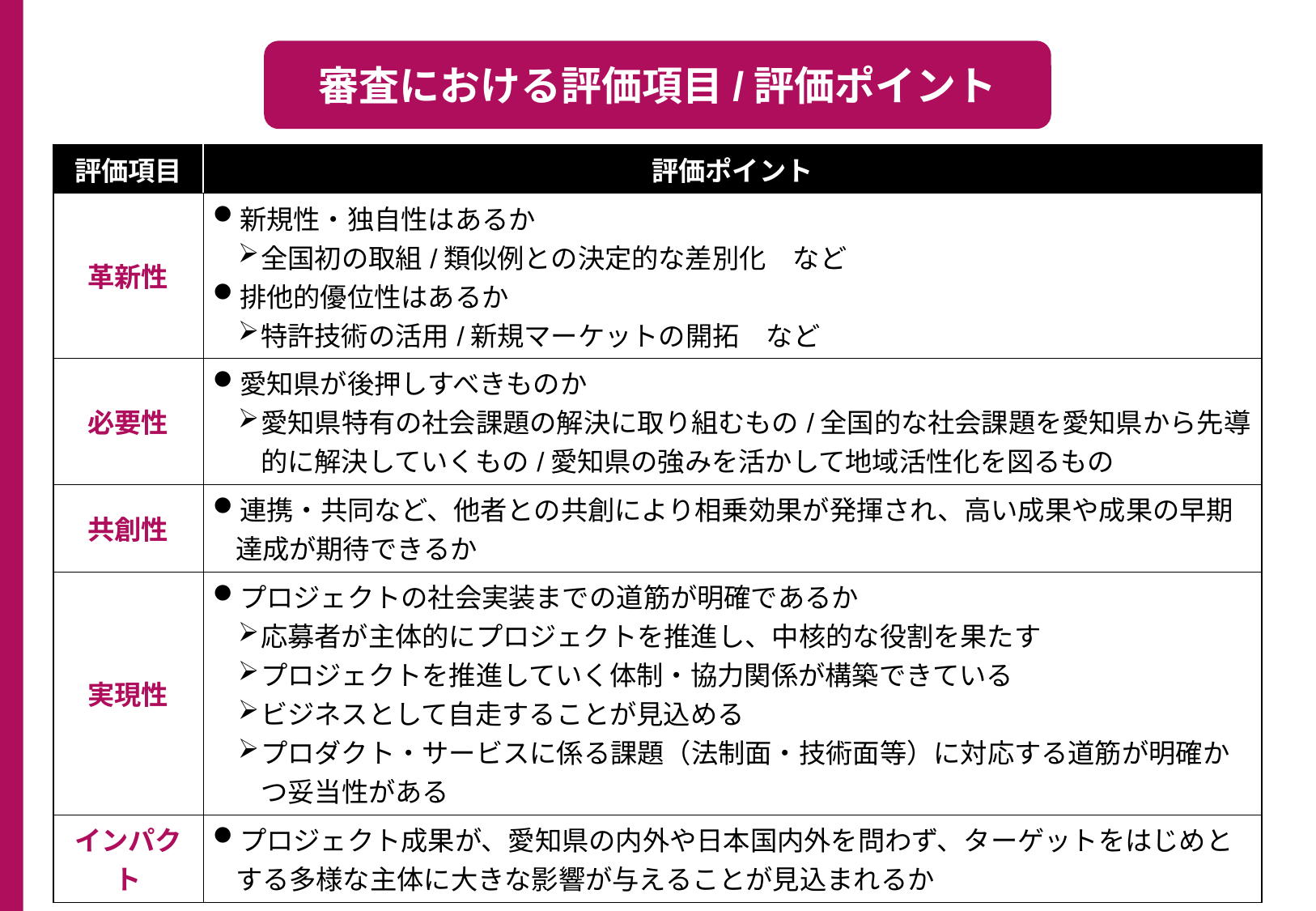

審査における評価項目/評価ポイント
| 評価項目 | 評価ポイント |
| --- | --- |
| 革新性 | 新規性・独自性はあるか 全国初の取組/類似例との決定的な差別化　など 排他的優位性はあるか 特許技術の活用/新規マーケットの開拓　など |
| 必要性 | 愛知県が後押しすべきものか 愛知県特有の社会課題の解決に取り組むもの/全国的な社会課題を愛知県から先導的に解決していくもの/愛知県の強みを活かして地域活性化を図るもの |
| 共創性 | 連携・共同など、他者との共創により相乗効果が発揮され、高い成果や成果の早期達成が期待できるか |
| 実現性 | プロジェクトの社会実装までの道筋が明確であるか 応募者が主体的にプロジェクトを推進し、中核的な役割を果たす プロジェクトを推進していく体制・協力関係が構築できている ビジネスとして自走することが見込める プロダクト・サービスに係る課題（法制面・技術面等）に対応する道筋が明確かつ妥当性がある |
| インパクト | プロジェクト成果が、愛知県の内外や日本国内外を問わず、ターゲットをはじめとする多様な主体に大きな影響が与えることが見込まれるか |